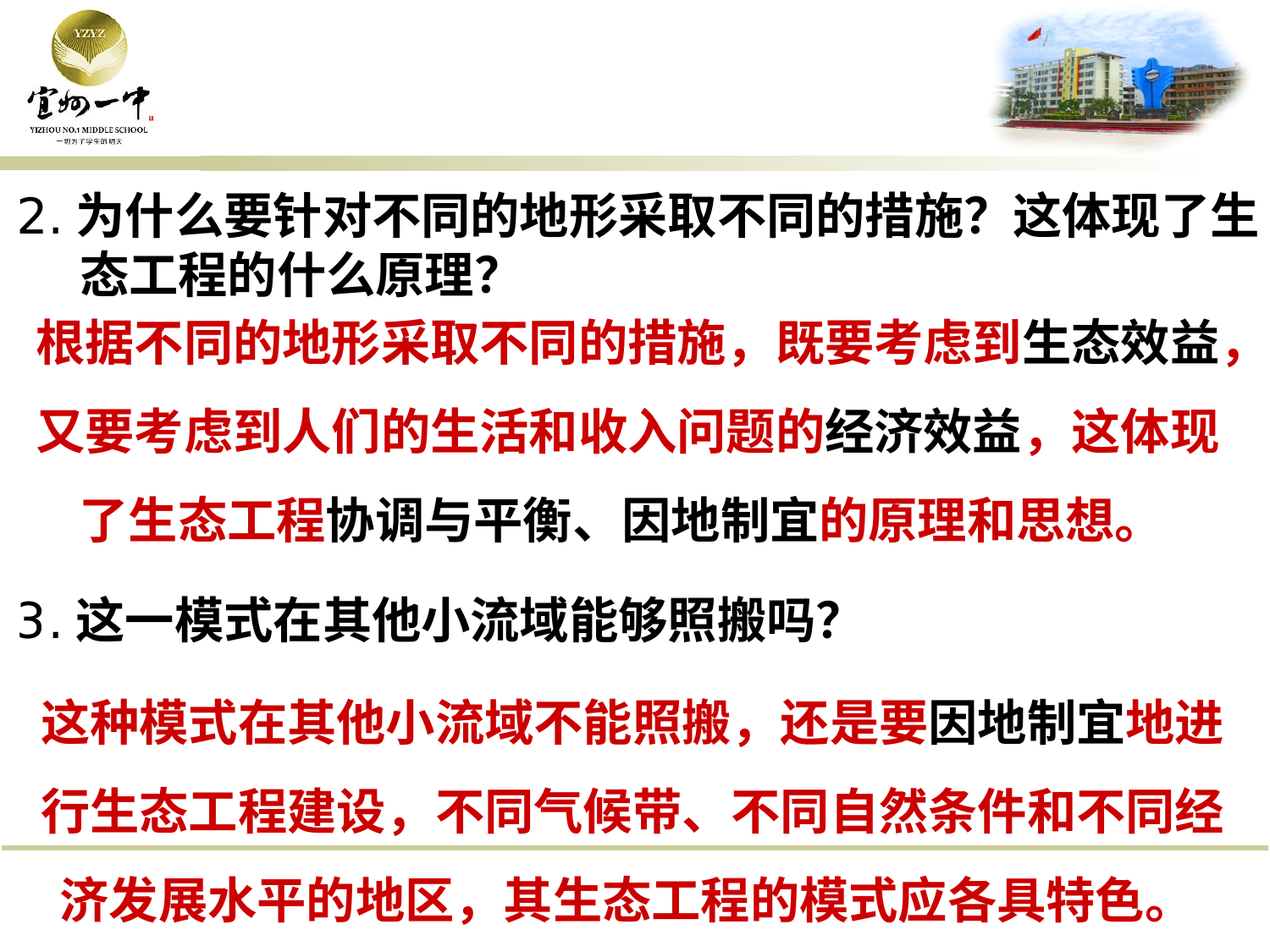

2.为什么要针对不同的地形采取不同的措施？这体现了生态工程的什么原理？

3.这一模式在其他小流域能够照搬吗？
根据不同的地形采取不同的措施，既要考虑到生态效益，又要考虑到人们的生活和收入问题的经济效益，这体现了生态工程协调与平衡、因地制宜的原理和思想。
这种模式在其他小流域不能照搬，还是要因地制宜地进行生态工程建设，不同气候带、不同自然条件和不同经济发展水平的地区，其生态工程的模式应各具特色。